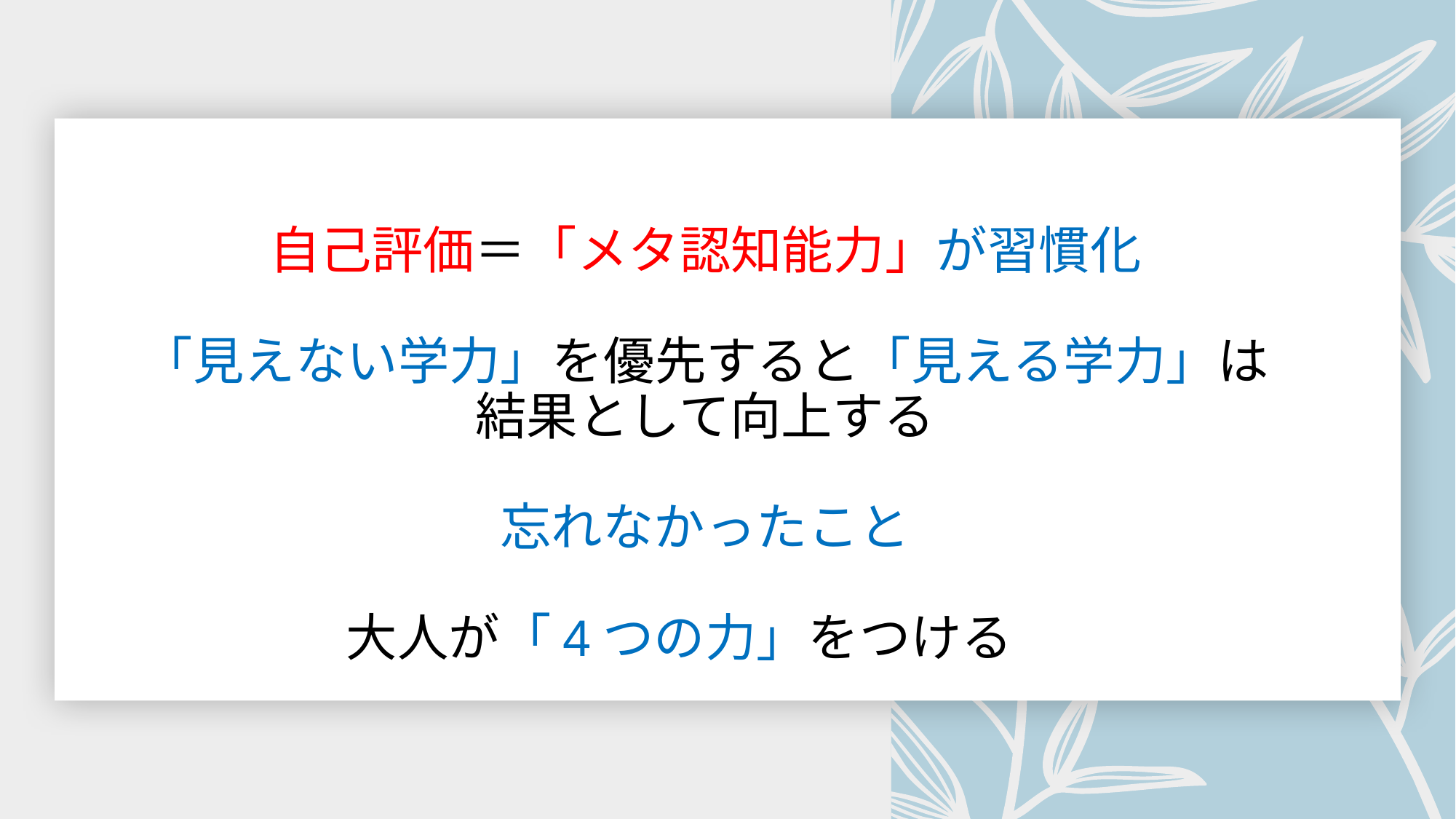

# 自己評価＝「メタ認知能力」が習慣化 「見えない学力」を優先すると「見える学力」は 結果として向上する 忘れなかったこと 大人が「4つの力」をつける